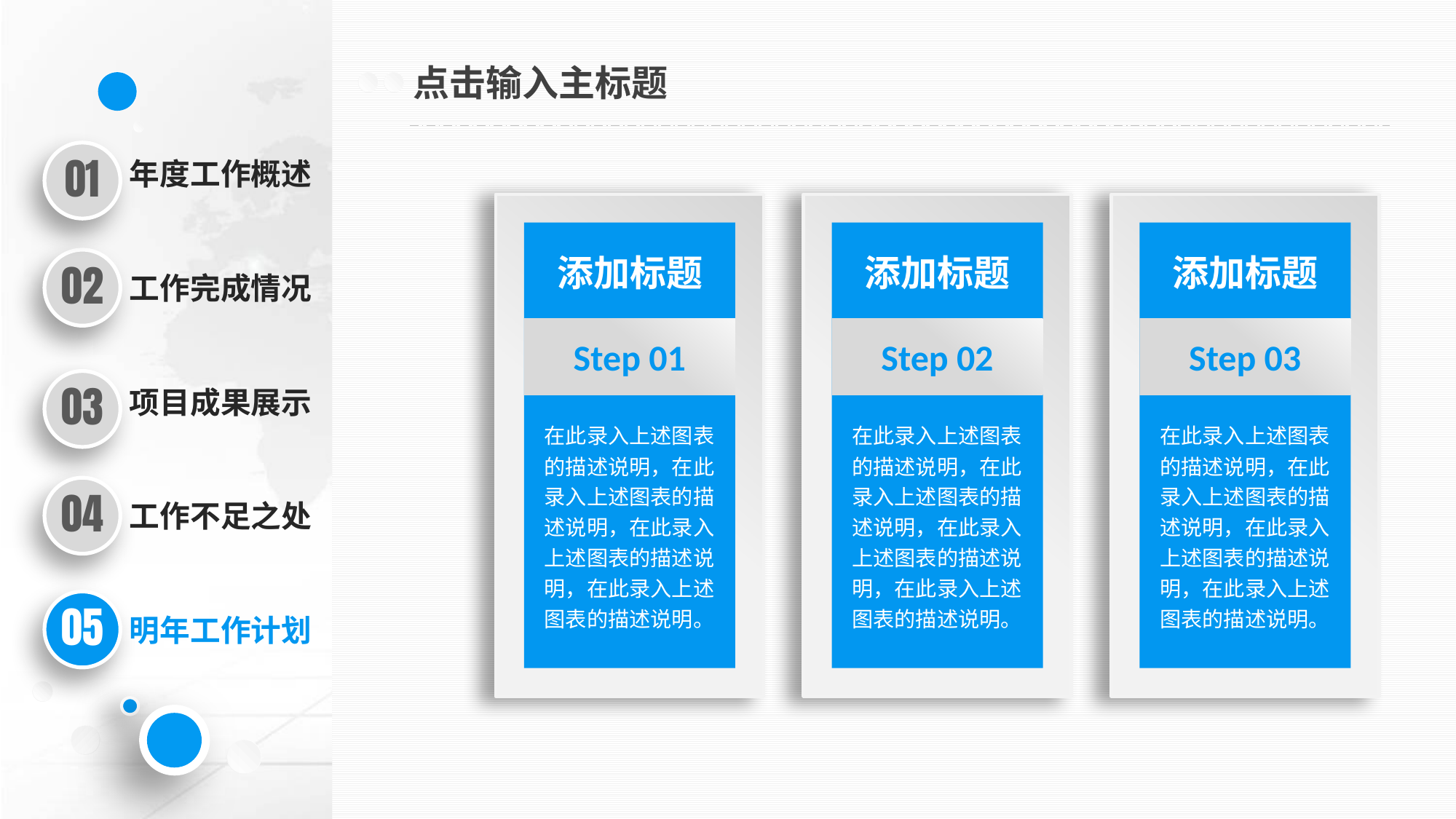

点击输入主标题

添加标题
Step 01

添加标题
Step 02

添加标题
Step 03
在此录入上述图表的描述说明，在此录入上述图表的描述说明，在此录入上述图表的描述说明，在此录入上述图表的描述说明。
在此录入上述图表的描述说明，在此录入上述图表的描述说明，在此录入上述图表的描述说明，在此录入上述图表的描述说明。
在此录入上述图表的描述说明，在此录入上述图表的描述说明，在此录入上述图表的描述说明，在此录入上述图表的描述说明。